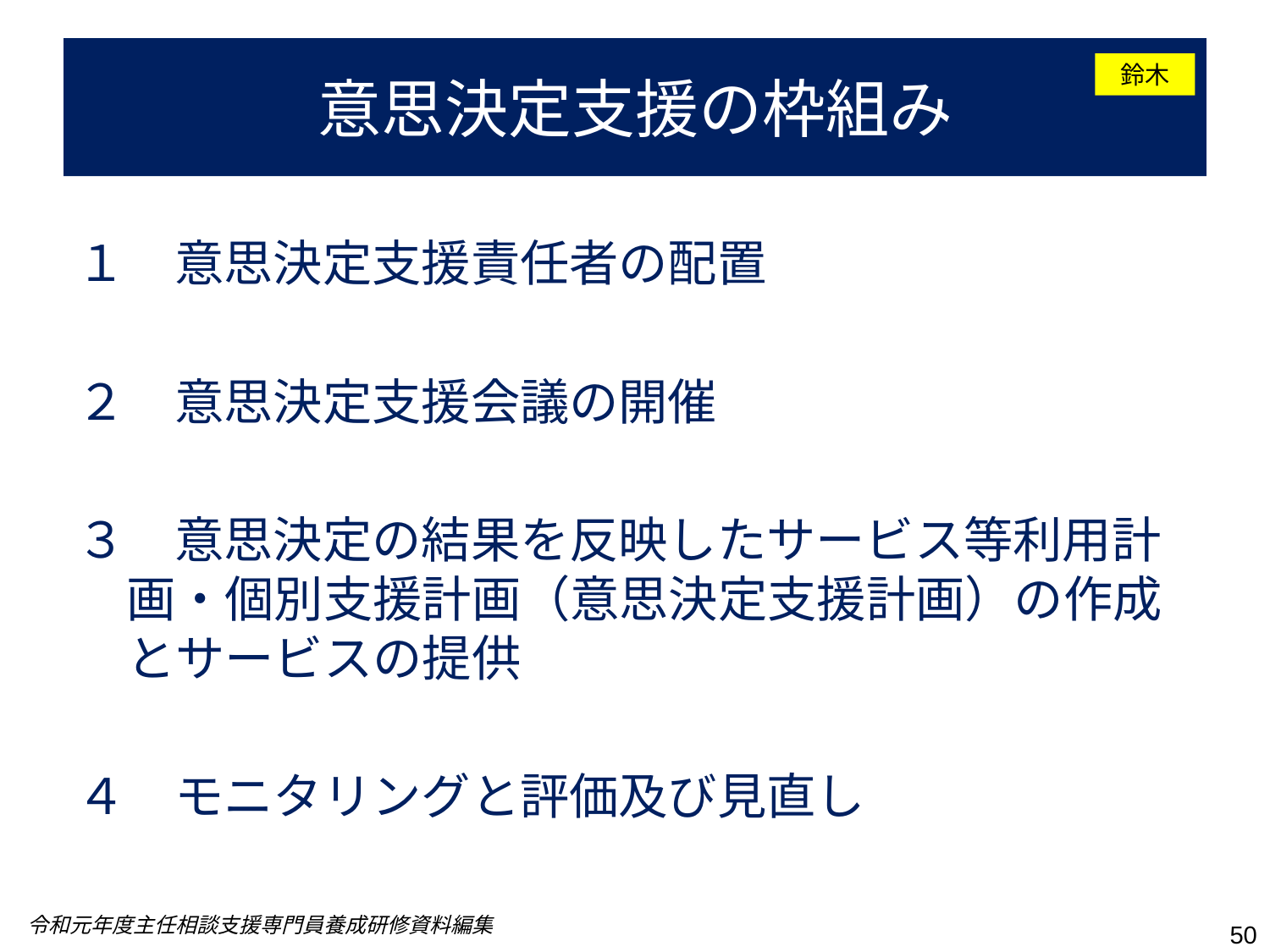

# 意思決定支援の枠組み
鈴木
１　意思決定支援責任者の配置

２　意思決定支援会議の開催

３　意思決定の結果を反映したサービス等利用計画・個別支援計画（意思決定支援計画）の作成とサービスの提供

４　モニタリングと評価及び見直し
令和元年度主任相談支援専門員養成研修資料編集
50